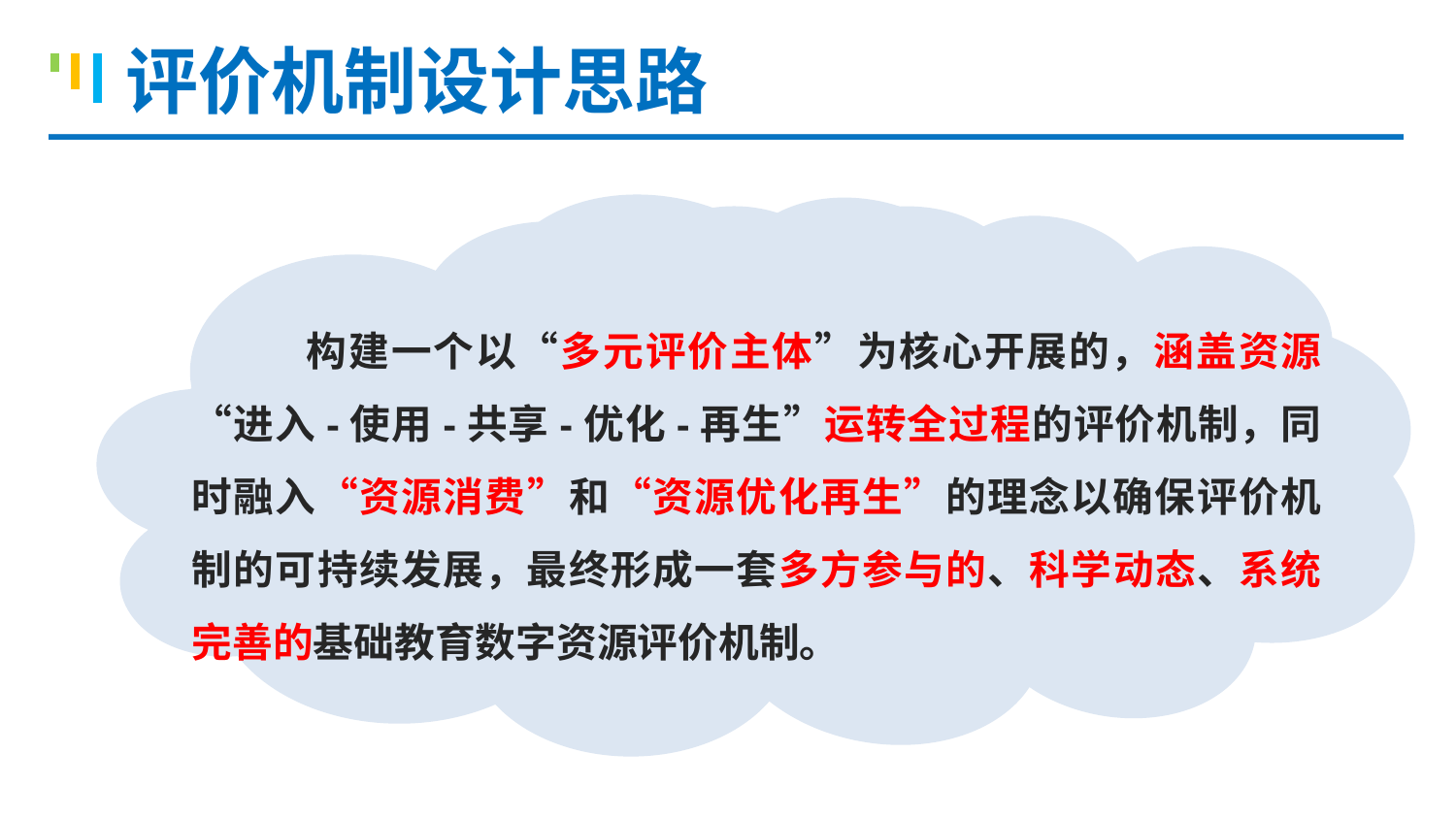

评价机制设计思路

构建一个以“多元评价主体”为核心开展的，涵盖资源“进入-使用-共享-优化-再生”运转全过程的评价机制，同时融入“资源消费”和“资源优化再生”的理念以确保评价机制的可持续发展，最终形成一套多方参与的、科学动态、系统完善的基础教育数字资源评价机制。